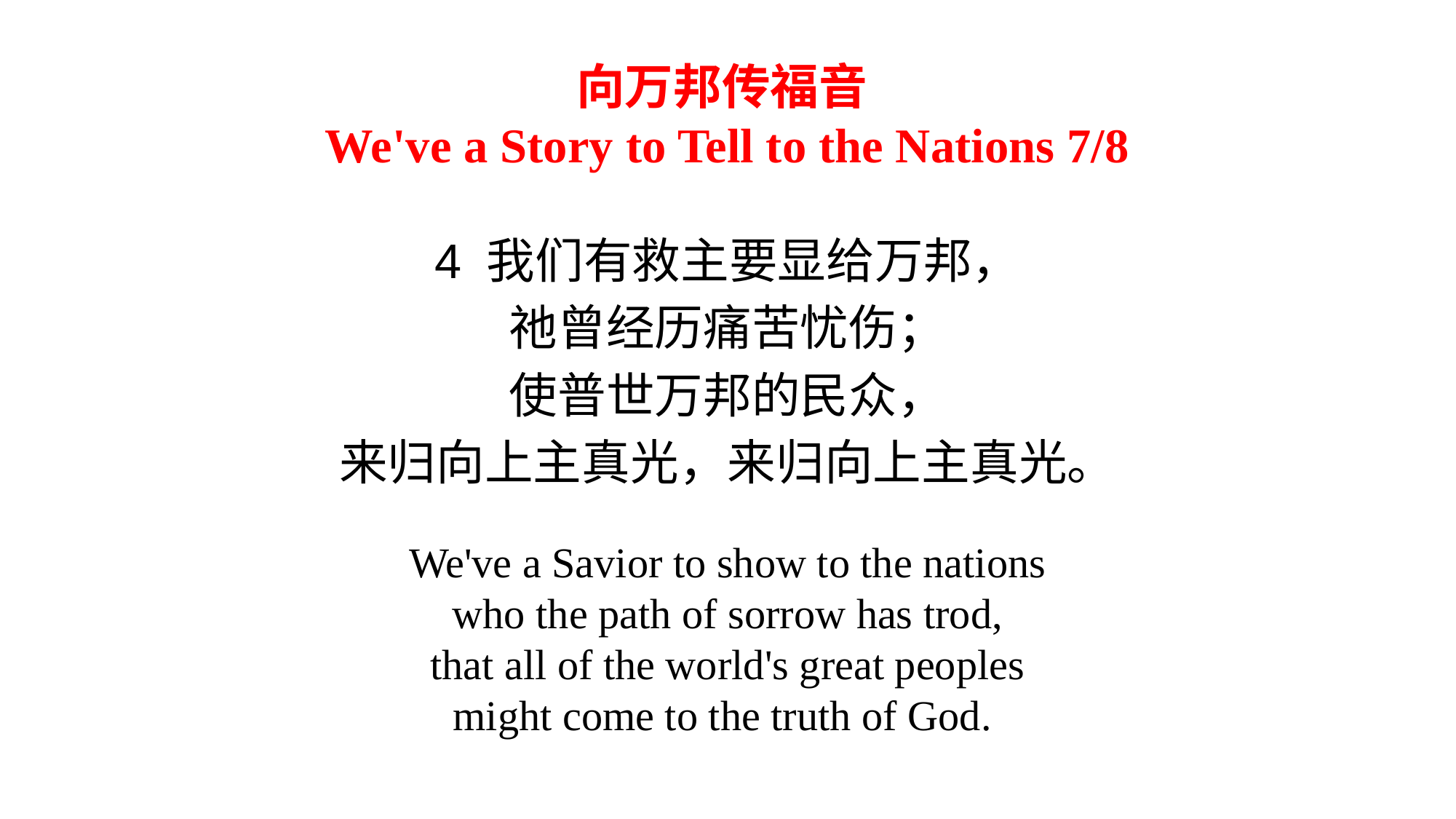

向万邦传福音
We've a Story to Tell to the Nations 7/8
4 我们有救主要显给万邦，
祂曾经历痛苦忧伤；
使普世万邦的民众，
来归向上主真光，来归向上主真光。

We've a Savior to show to the nations
who the path of sorrow has trod,
that all of the world's great peoples
might come to the truth of God.